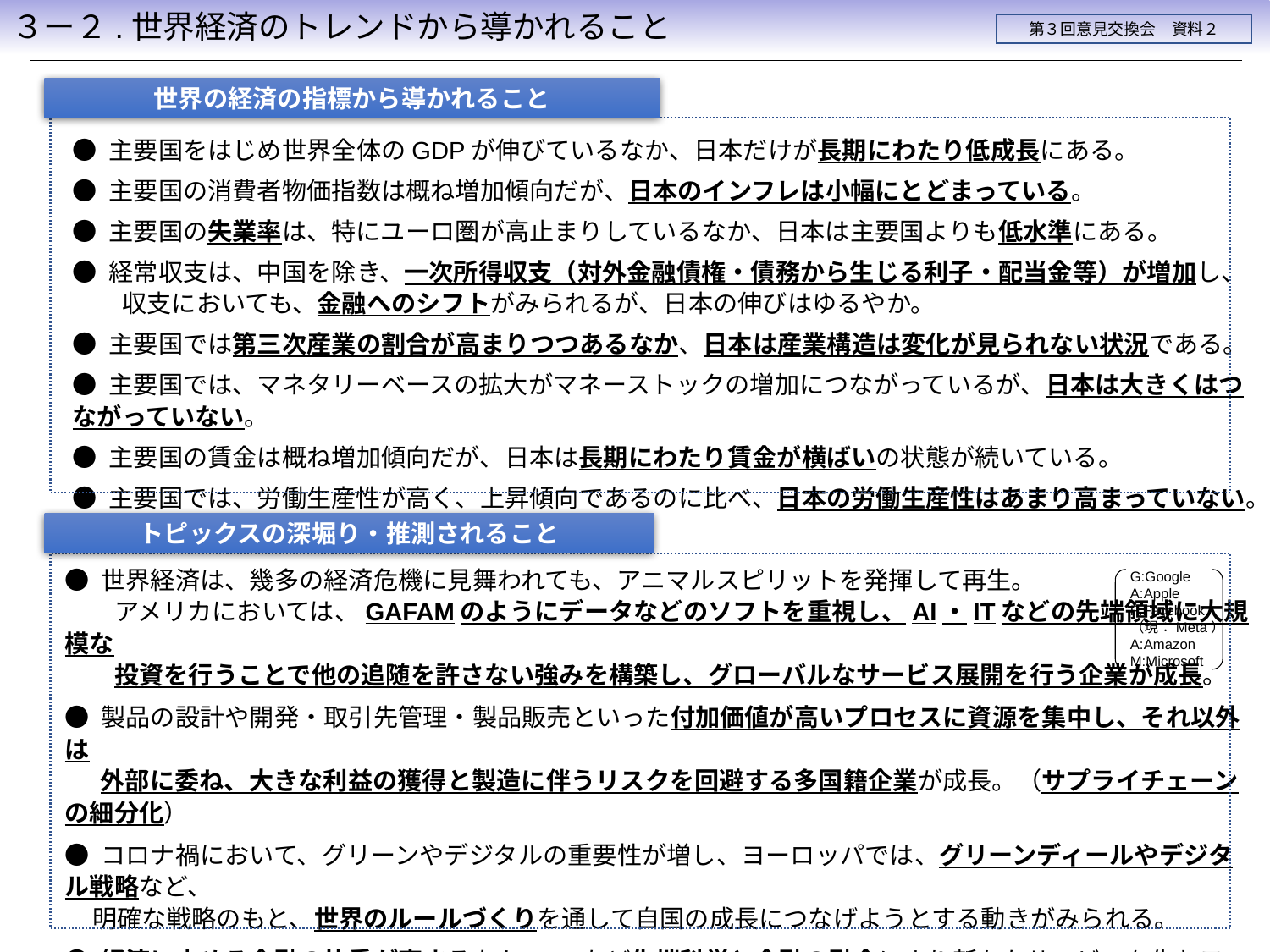

３ー２.世界経済のトレンドから導かれること
２ 世界経済のトレンドから導かれること
第３回意見交換会　資料２
世界の経済の指標から導かれること

● 主要国をはじめ世界全体のGDPが伸びているなか、日本だけが長期にわたり低成長にある。
● 主要国の消費者物価指数は概ね増加傾向だが、日本のインフレは小幅にとどまっている。
● 主要国の失業率は、特にユーロ圏が高止まりしているなか、日本は主要国よりも低水準にある。
● 経常収支は、中国を除き、一次所得収支（対外金融債権・債務から生じる利子・配当金等）が増加し、
　　収支においても、金融へのシフトがみられるが、日本の伸びはゆるやか。
● 主要国では第三次産業の割合が高まりつつあるなか、日本は産業構造は変化が見られない状況である。
● 主要国では、マネタリーベースの拡大がマネーストックの増加につながっているが、日本は大きくはつながっていない。
● 主要国の賃金は概ね増加傾向だが、日本は長期にわたり賃金が横ばいの状態が続いている。
● 主要国では、労働生産性が高く、上昇傾向であるのに比べ、日本の労働生産性はあまり高まっていない。
トピックスの深堀り・推測されること
● 世界経済は、幾多の経済危機に見舞われても、アニマルスピリットを発揮して再生。
　　アメリカにおいては、GAFAMのようにデータなどのソフトを重視し、AI・ITなどの先端領域に大規模な
　　投資を行うことで他の追随を許さない強みを構築し、グローバルなサービス展開を行う企業が成長。
● 製品の設計や開発・取引先管理・製品販売といった付加価値が高いプロセスに資源を集中し、それ以外は
　  外部に委ね、大きな利益の獲得と製造に伴うリスクを回避する多国籍企業が成長。（サプライチェーンの細分化）
● コロナ禍において、グリーンやデジタルの重要性が増し、ヨーロッパでは、グリーンディールやデジタル戦略など、
    明確な戦略のもと、世界のルールづくりを通して自国の成長につなげようとする動きがみられる。
● 経済に占める金融の比重が高まるなか、AIなど先端科学と金融の融合により新たなサービスを生むフィンテック
    企業が次々出現。アメリカの株式・出資金、ベンチャーキャピタルやプライベート・エクイティ投資などのリスクマネーは
    日本よりはるかに規模が大きく、こうしたリスクマネーがイノベーションや付加価値の向上に繋がっていると考えられる。

G:Google
A:Apple
F:Facebook
（現：Meta）
A:Amazon
M:Microsoft